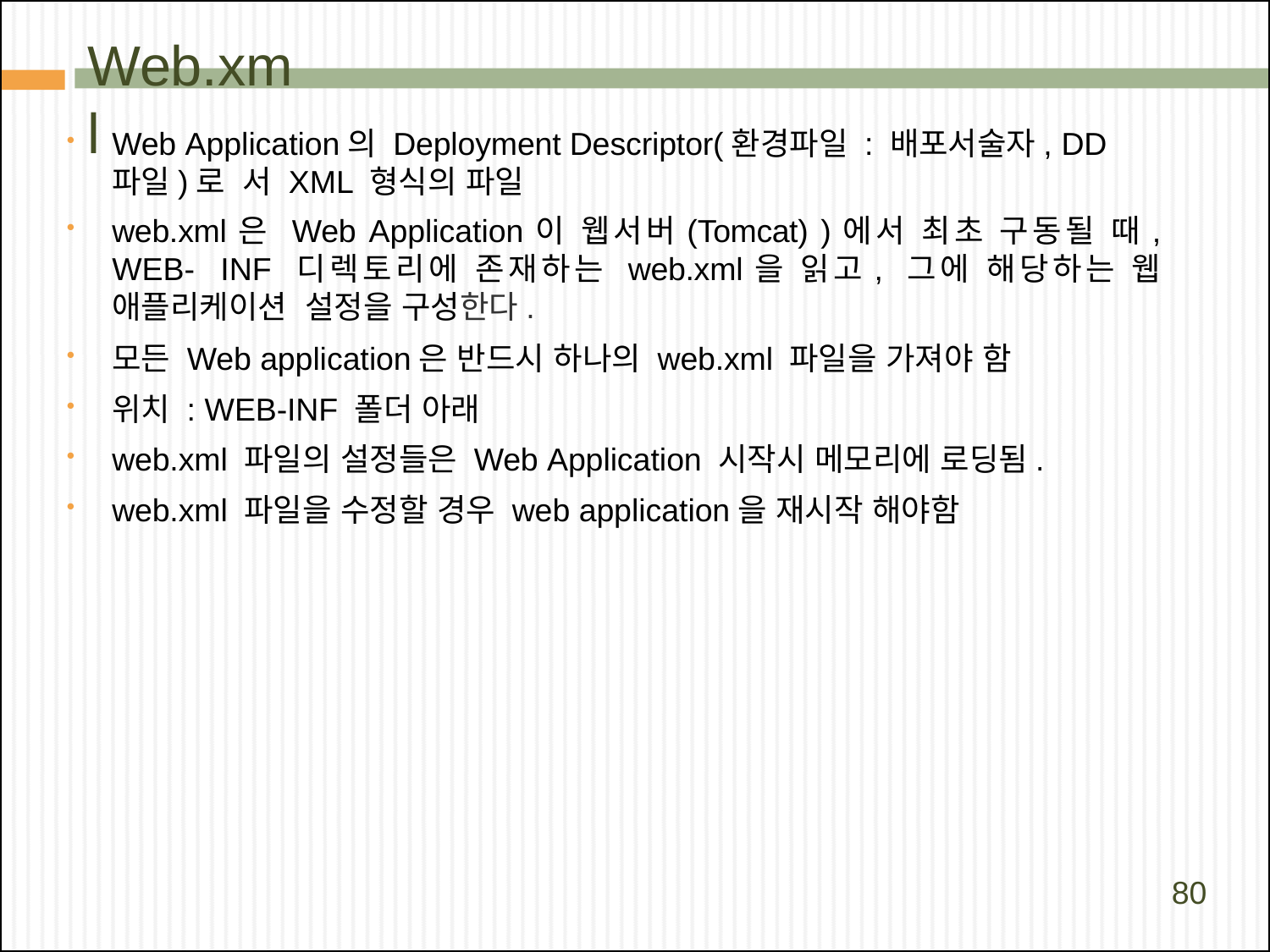

# Web.xml

Web Application의 Deployment Descriptor(환경파일 : 배포서술자, DD파일)로  서 XML 형식의 파일
web.xml은 Web Application이 웹서버(Tomcat) )에서 최초 구동될 때, WEB-  INF 디렉토리에 존재하는 web.xml을 읽고, 그에 해당하는 웹 애플리케이션  설정을 구성한다.
모든 Web application은 반드시 하나의 web.xml 파일을 가져야 함
위치 : WEB-INF 폴더 아래
web.xml 파일의 설정들은 Web Application 시작시 메모리에 로딩됨.
web.xml 파일을 수정할 경우 web application을 재시작 해야함
80